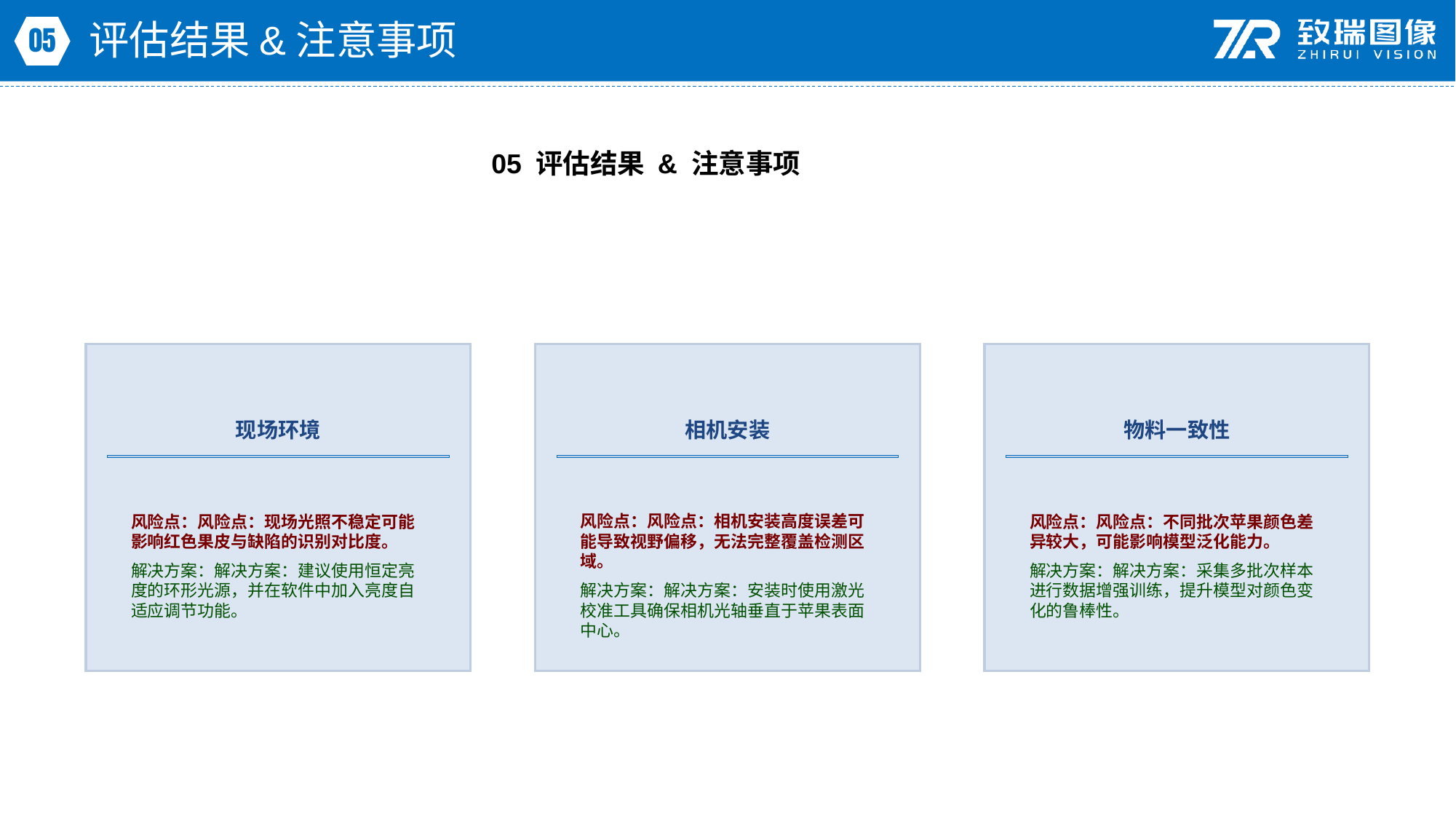

评估结果&注意事项
05

05 评估结果 & 注意事项

现场环境

相机安装

物料一致性

风险点：风险点：现场光照不稳定可能影响红色果皮与缺陷的识别对比度。
解决方案：解决方案：建议使用恒定亮度的环形光源，并在软件中加入亮度自适应调节功能。

风险点：风险点：相机安装高度误差可能导致视野偏移，无法完整覆盖检测区域。
解决方案：解决方案：安装时使用激光校准工具确保相机光轴垂直于苹果表面中心。

风险点：风险点：不同批次苹果颜色差异较大，可能影响模型泛化能力。
解决方案：解决方案：采集多批次样本进行数据增强训练，提升模型对颜色变化的鲁棒性。